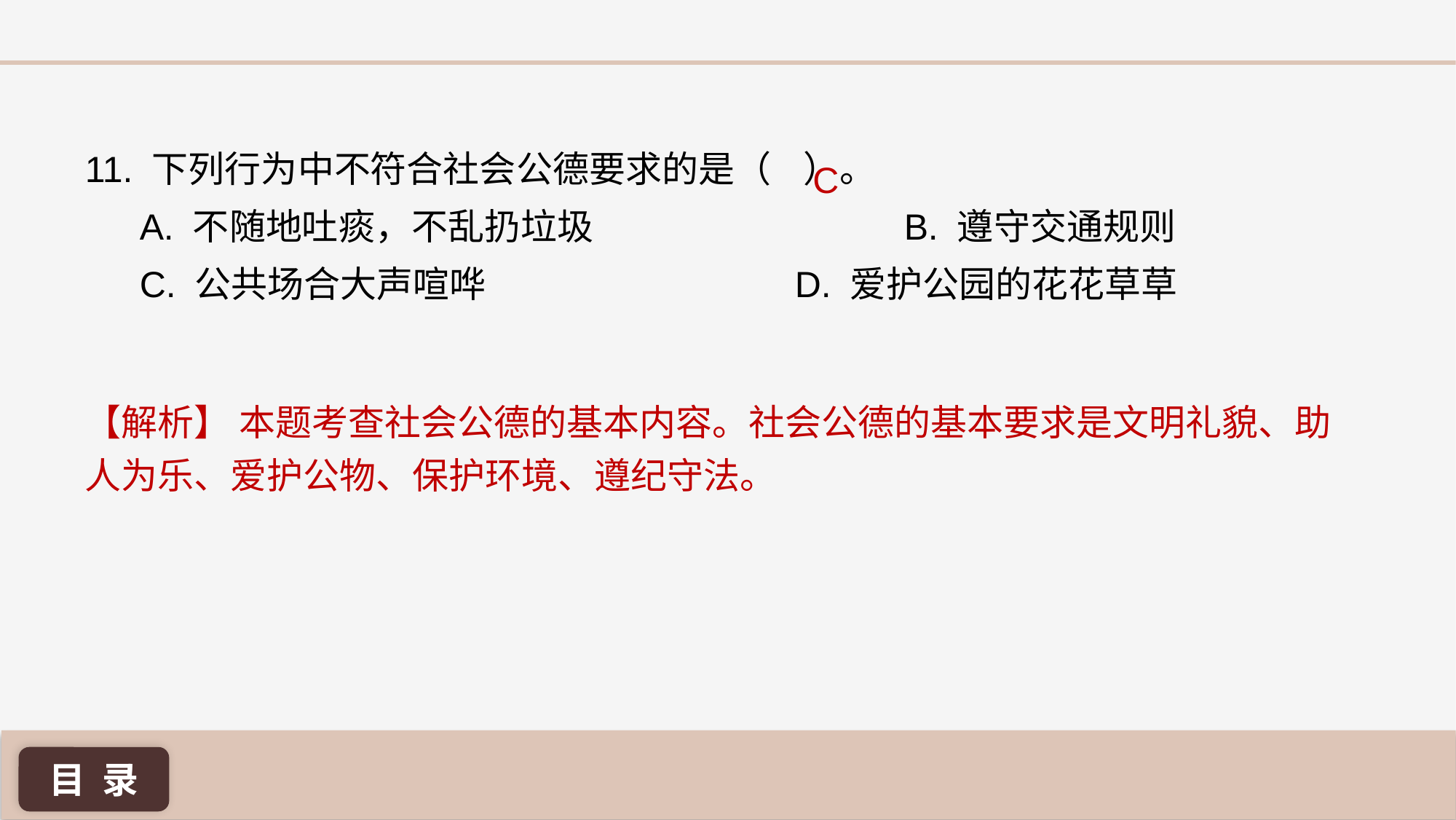

11. 下列行为中不符合社会公德要求的是（	 ）。
A. 不随地吐痰，不乱扔垃圾 			B. 遵守交通规则
C. 公共场合大声喧哗 			D. 爱护公园的花花草草
C
【解析】 本题考查社会公德的基本内容。社会公德的基本要求是文明礼貌、助人为乐、爱护公物、保护环境、遵纪守法。